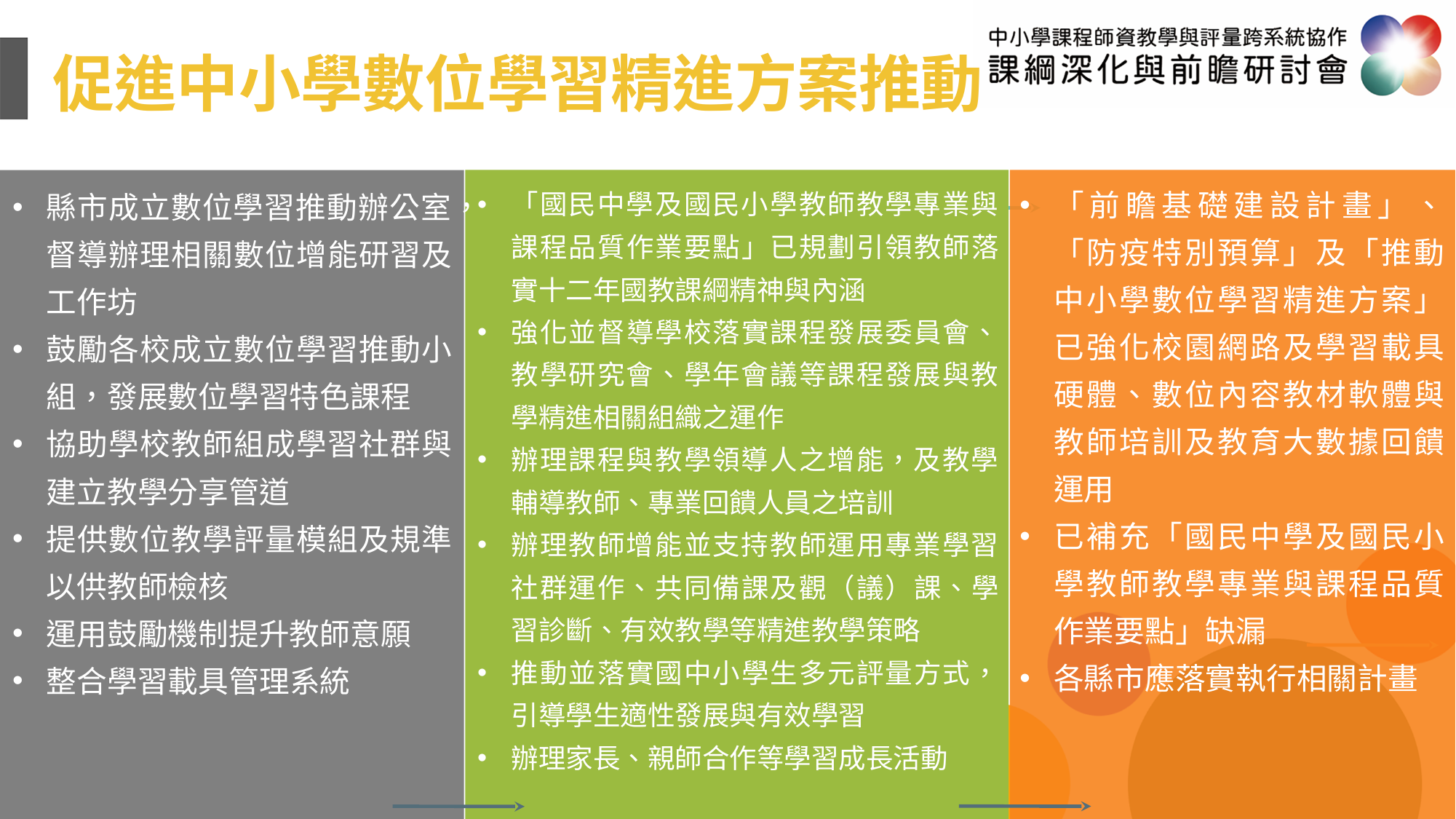

# 促進中小學數位學習精進方案推動

「前瞻基礎建設計畫」、「防疫特別預算」及「推動中小學數位學習精進方案」已強化校園網路及學習載具硬體、數位內容教材軟體與教師培訓及教育大數據回饋運用
已補充「國民中學及國民小學教師教學專業與課程品質作業要點」缺漏
各縣市應落實執行相關計畫
縣市成立數位學習推動辦公室，督導辦理相關數位增能研習及工作坊
鼓勵各校成立數位學習推動小組，發展數位學習特色課程
協助學校教師組成學習社群與建立教學分享管道
提供數位教學評量模組及規準以供教師檢核
運用鼓勵機制提升教師意願
整合學習載具管理系統
「國民中學及國民小學教師教學專業與課程品質作業要點」已規劃引領教師落實十二年國教課綱精神與內涵
強化並督導學校落實課程發展委員會、教學研究會、學年會議等課程發展與教學精進相關組織之運作
辦理課程與教學領導人之增能，及教學輔導教師、專業回饋人員之培訓
辦理教師增能並支持教師運用專業學習社群運作、共同備課及觀（議）課、學習診斷、有效教學等精進教學策略
推動並落實國中小學生多元評量方式，引導學生適性發展與有效學習
辦理家長、親師合作等學習成長活動